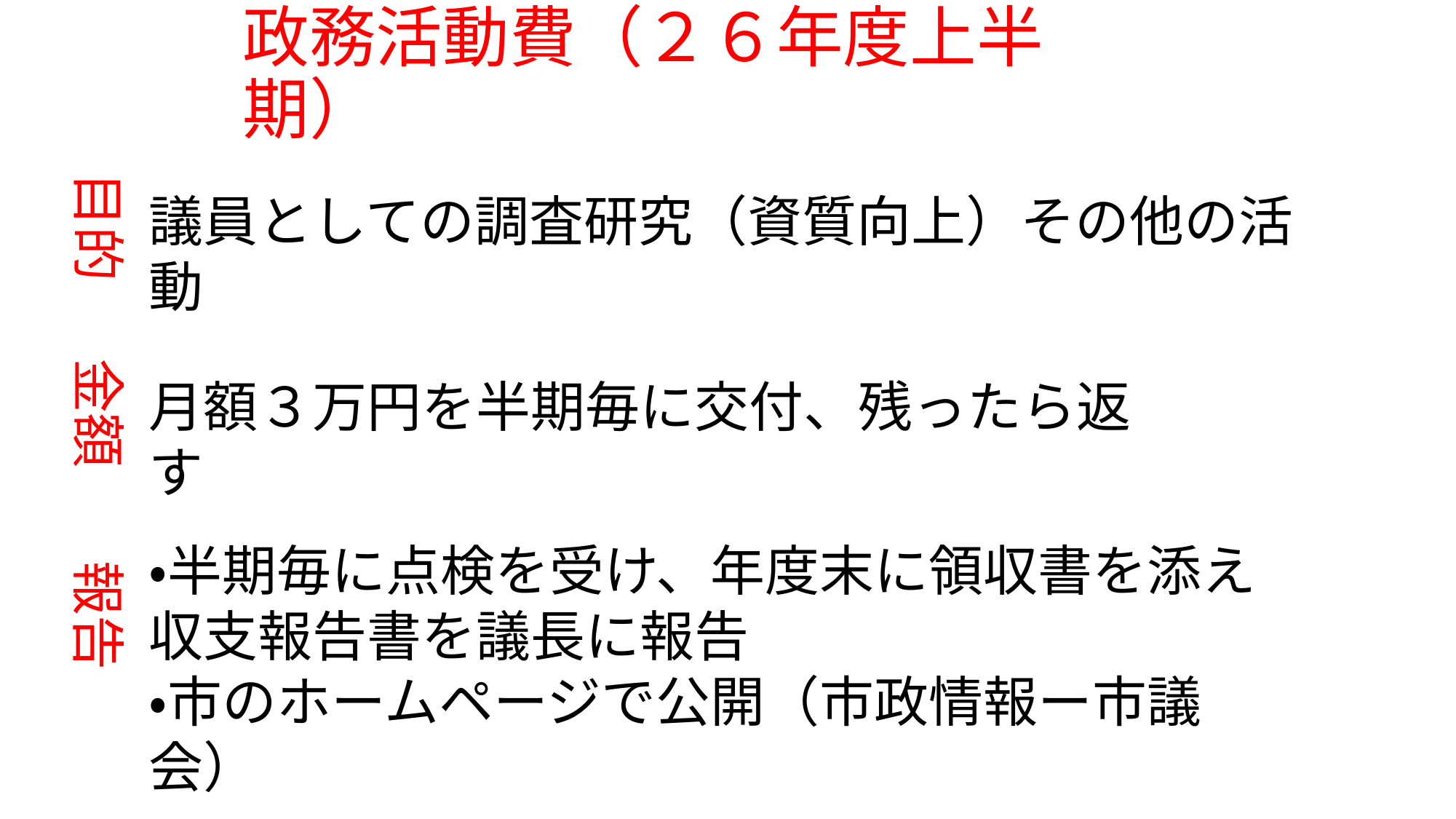

# 政務活動費（２６年度上半期）
目的
議員としての調査研究（資質向上）その他の活動
金額
月額３万円を半期毎に交付、残ったら返す
・半期毎に点検を受け、年度末に領収書を添え
収支報告書を議長に報告
・市のホームページで公開（市政情報ー市議会）
報告